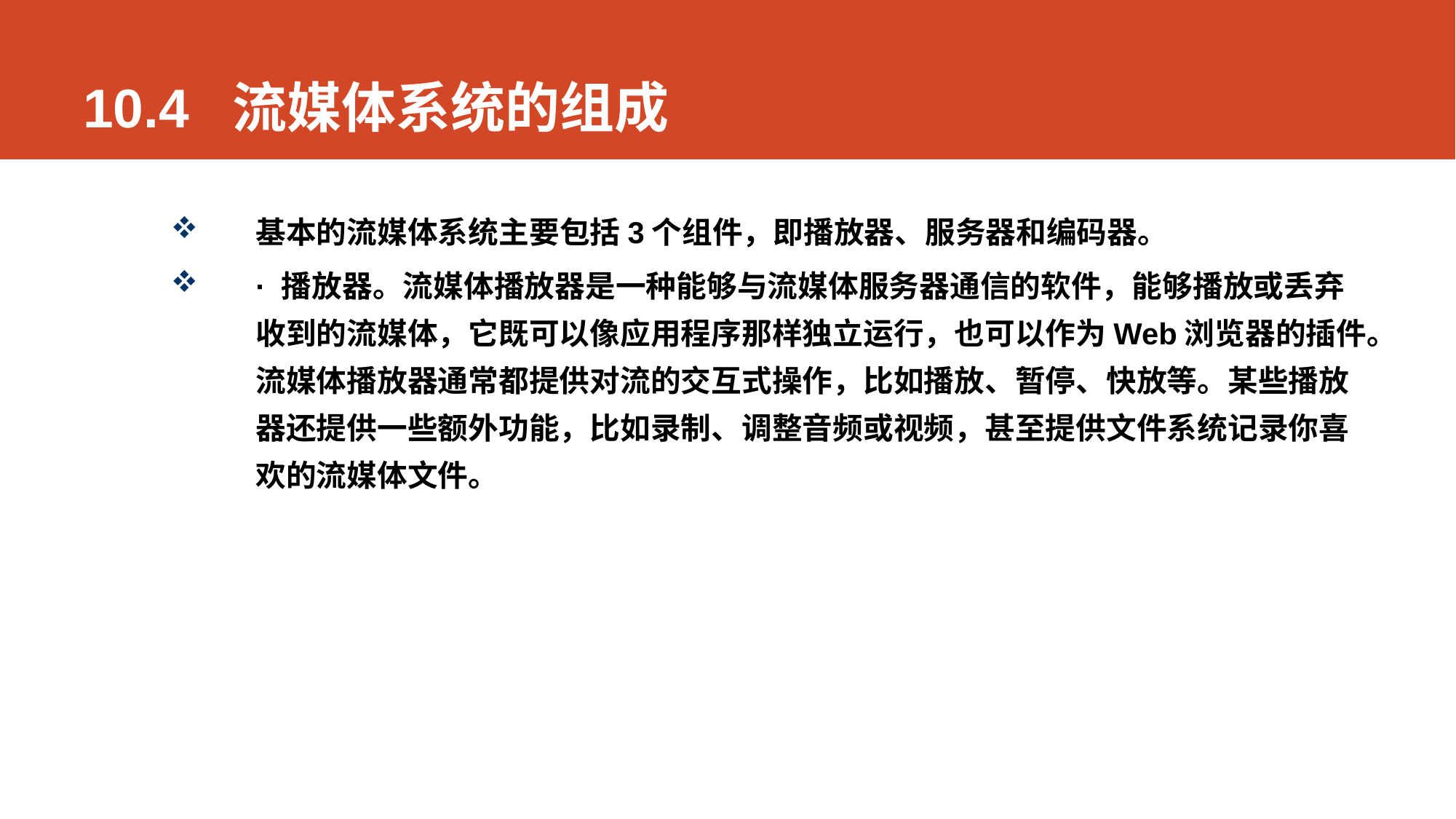

# 10.4  流媒体系统的组成
基本的流媒体系统主要包括3个组件，即播放器、服务器和编码器。
· 播放器。流媒体播放器是一种能够与流媒体服务器通信的软件，能够播放或丢弃收到的流媒体，它既可以像应用程序那样独立运行，也可以作为Web浏览器的插件。流媒体播放器通常都提供对流的交互式操作，比如播放、暂停、快放等。某些播放器还提供一些额外功能，比如录制、调整音频或视频，甚至提供文件系统记录你喜欢的流媒体文件。